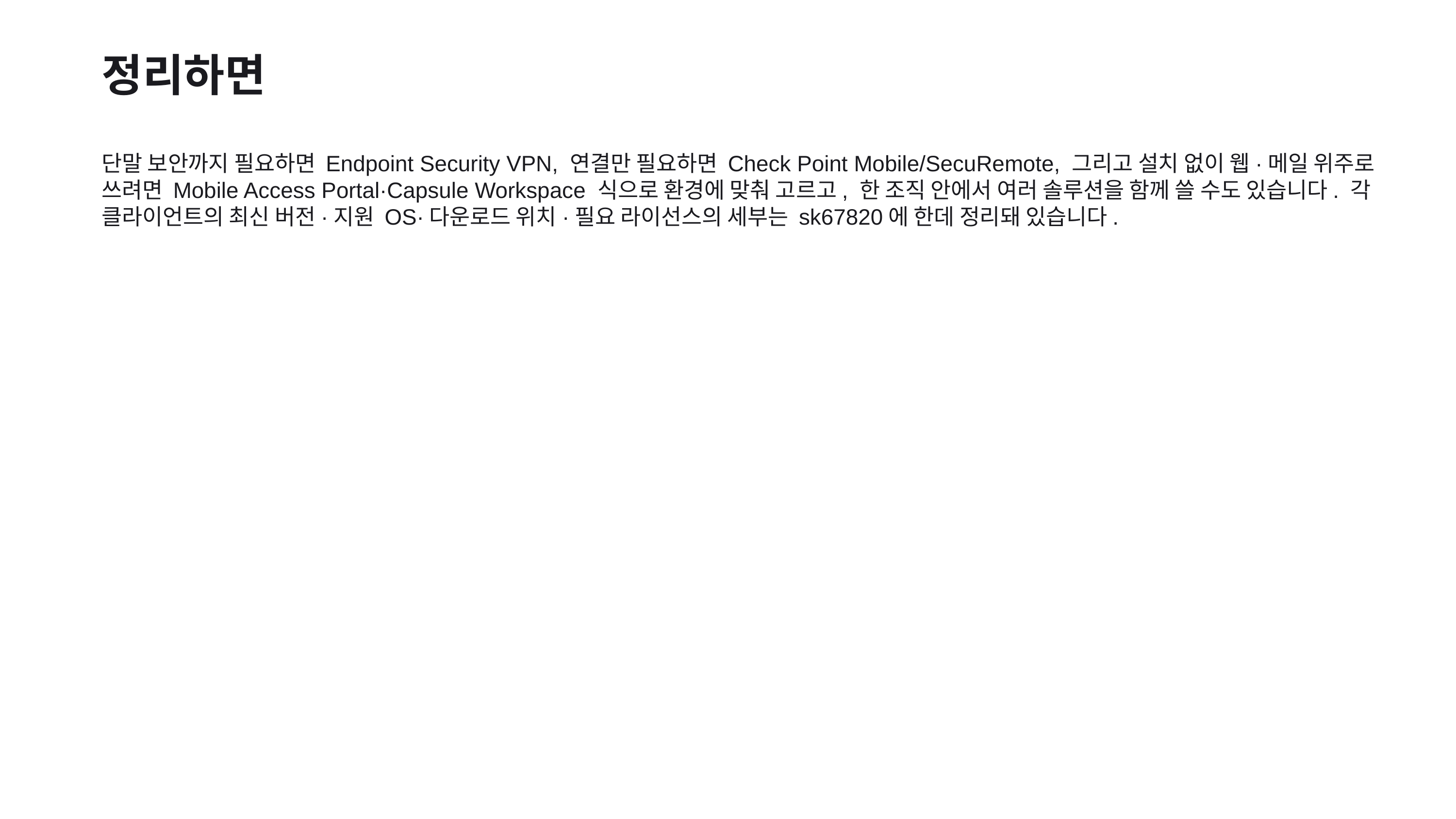

정리하면
단말 보안까지 필요하면 Endpoint Security VPN, 연결만 필요하면 Check Point Mobile/SecuRemote, 그리고 설치 없이 웹·메일 위주로 쓰려면 Mobile Access Portal·Capsule Workspace 식으로 환경에 맞춰 고르고, 한 조직 안에서 여러 솔루션을 함께 쓸 수도 있습니다. 각 클라이언트의 최신 버전·지원 OS·다운로드 위치·필요 라이선스의 세부는 sk67820에 한데 정리돼 있습니다.